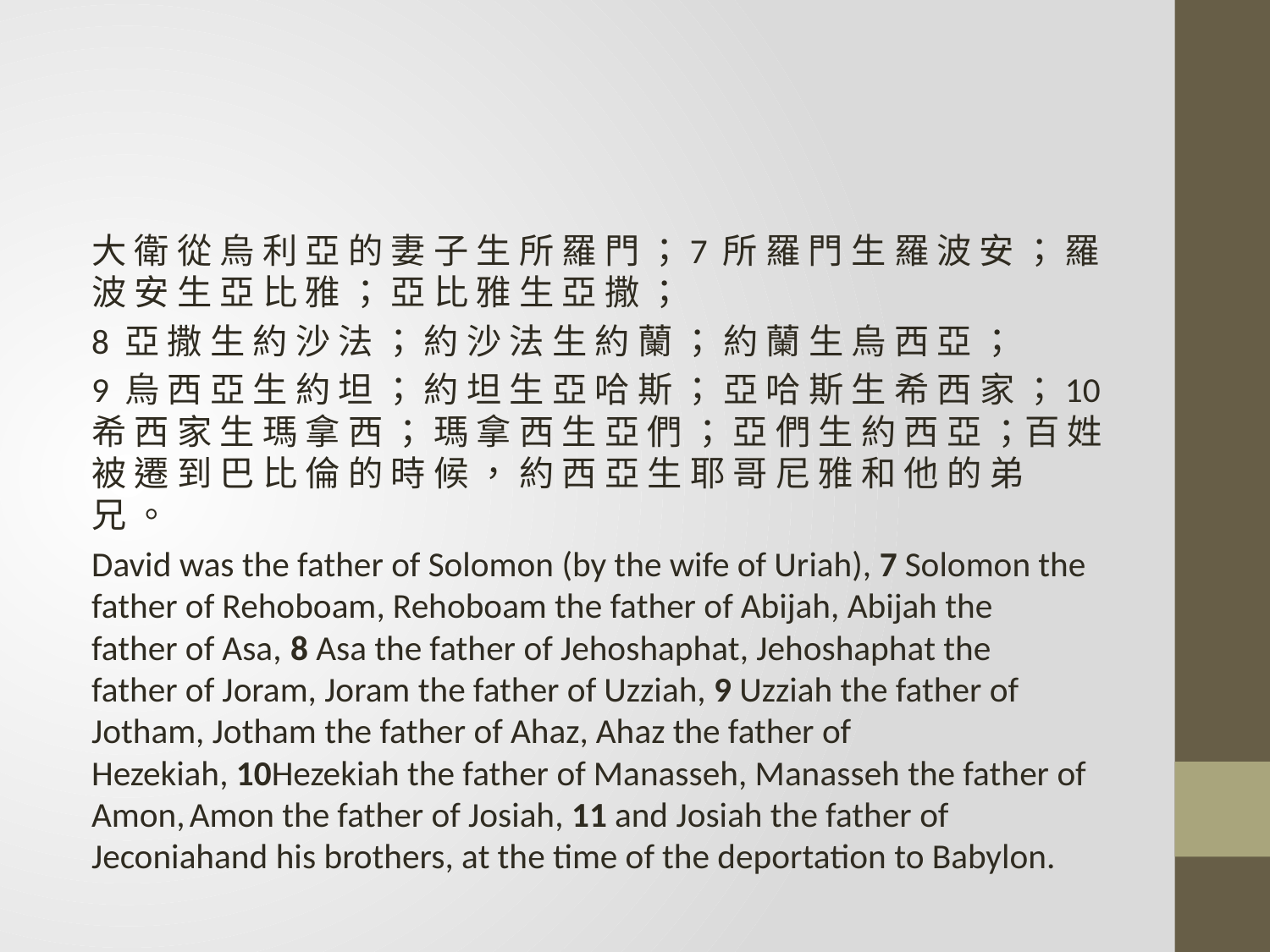

#
大 衛 從 烏 利 亞 的 妻 子 生 所 羅 門 ；7 所 羅 門 生 羅 波 安 ； 羅 波 安 生 亞 比 雅 ； 亞 比 雅 生 亞 撒 ；
8 亞 撒 生 約 沙 法 ； 約 沙 法 生 約 蘭 ； 約 蘭 生 烏 西 亞 ；
9 烏 西 亞 生 約 坦 ； 約 坦 生 亞 哈 斯 ； 亞 哈 斯 生 希 西 家 ；10 希 西 家 生 瑪 拿 西 ； 瑪 拿 西 生 亞 們 ； 亞 們 生 約 西 亞 ；百 姓 被 遷 到 巴 比 倫 的 時 候 ， 約 西 亞 生 耶 哥 尼 雅 和 他 的 弟 兄 。
David was the father of Solomon (by the wife of Uriah), 7 Solomon the father of Rehoboam, Rehoboam the father of Abijah, Abijah the father of Asa,  8 Asa the father of Jehoshaphat, Jehoshaphat the father of Joram, Joram the father of Uzziah, 9 Uzziah the father of Jotham, Jotham the father of Ahaz, Ahaz the father of Hezekiah, 10Hezekiah the father of Manasseh, Manasseh the father of Amon, Amon the father of Josiah, 11 and Josiah the father of Jeconiahand his brothers, at the time of the deportation to Babylon.